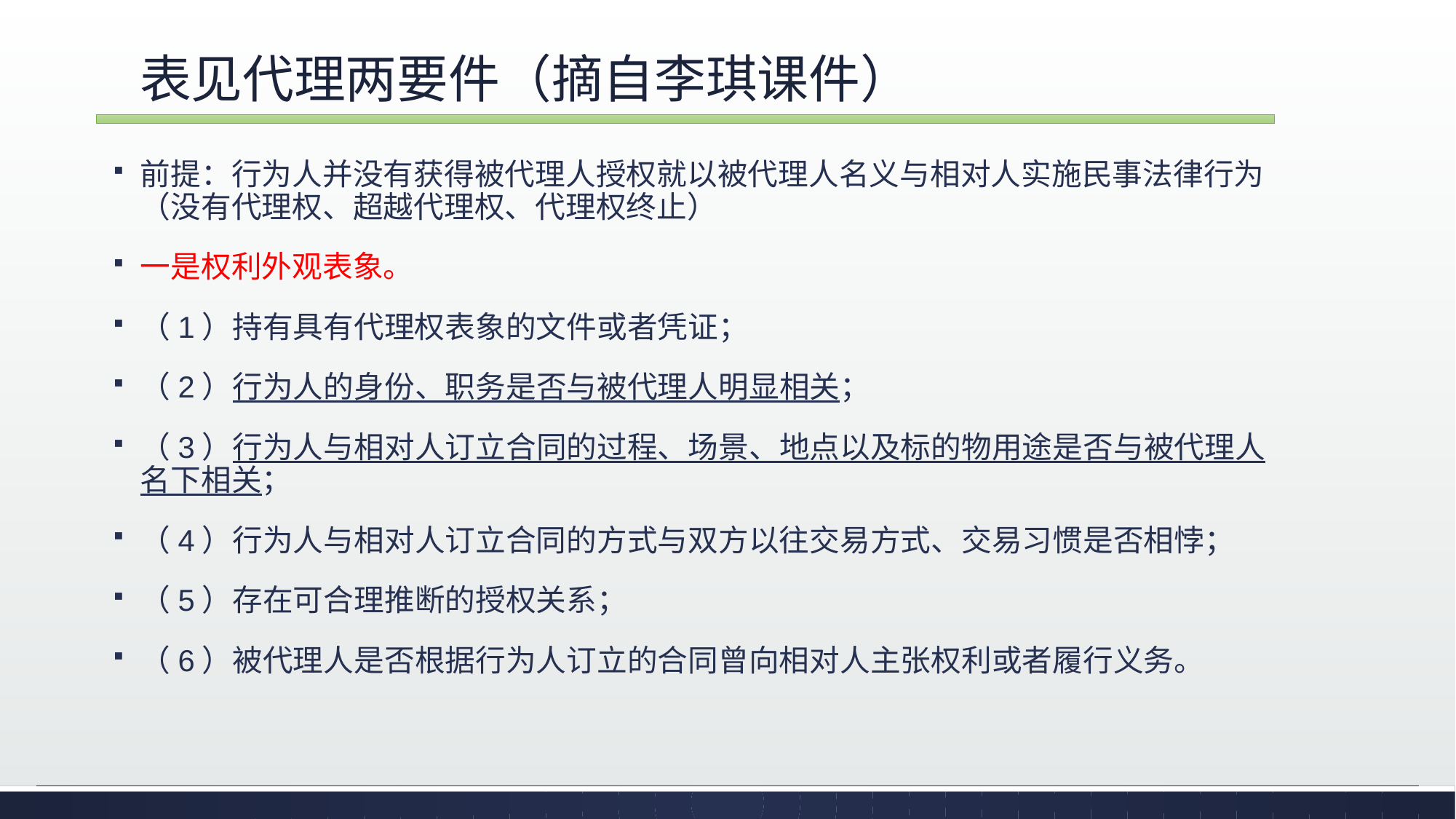

# 表见代理两要件（摘自李琪课件）

前提：行为人并没有获得被代理人授权就以被代理人名义与相对人实施民事法律行为（没有代理权、超越代理权、代理权终止）
一是权利外观表象。
（1）持有具有代理权表象的文件或者凭证；
（2）行为人的身份、职务是否与被代理人明显相关；
（3）行为人与相对人订立合同的过程、场景、地点以及标的物用途是否与被代理人名下相关；
（4）行为人与相对人订立合同的方式与双方以往交易方式、交易习惯是否相悖；
（5）存在可合理推断的授权关系；
（6）被代理人是否根据行为人订立的合同曾向相对人主张权利或者履行义务。